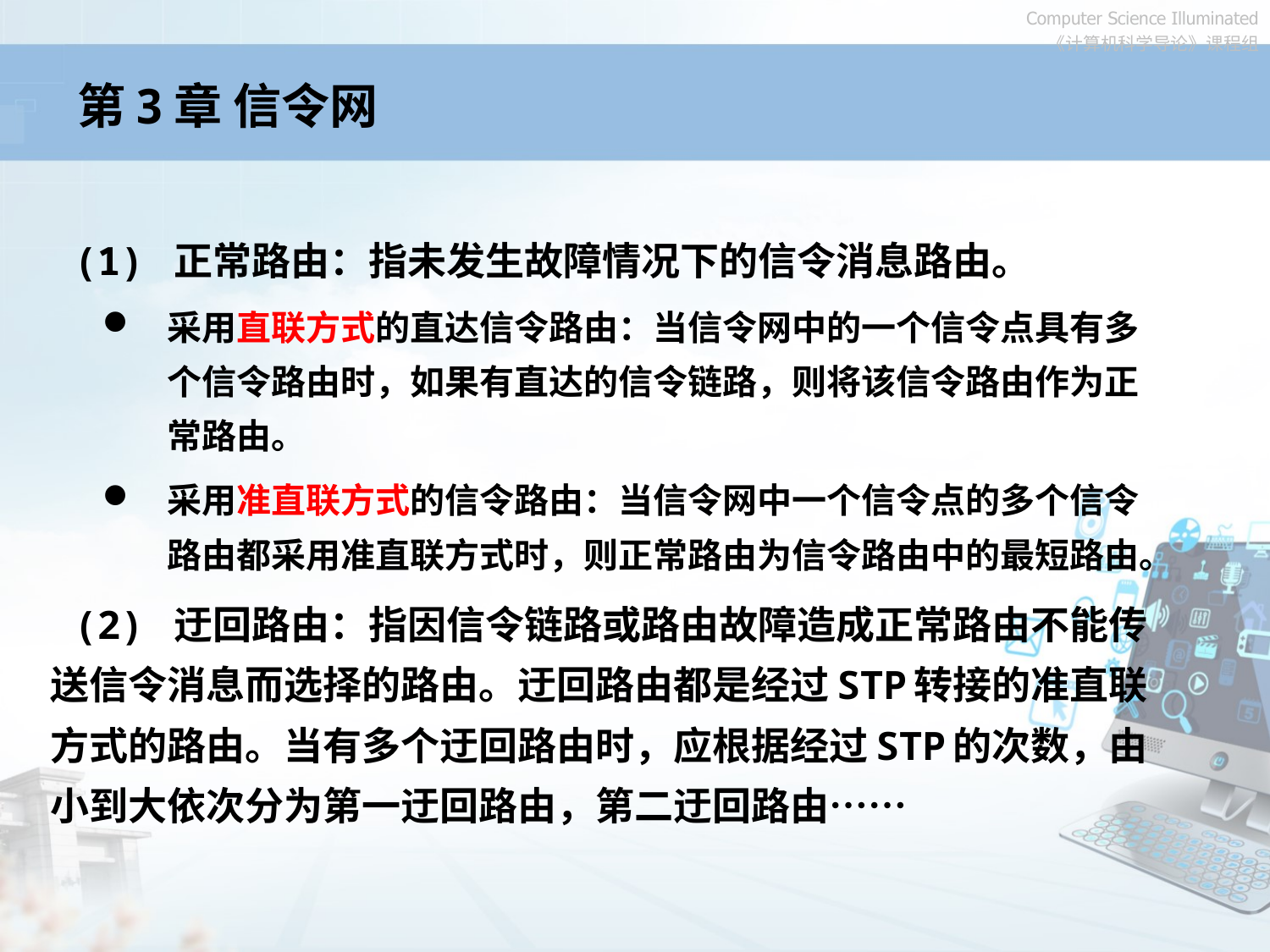

# 第3章 信令网
 (1) 正常路由：指未发生故障情况下的信令消息路由。
采用直联方式的直达信令路由：当信令网中的一个信令点具有多个信令路由时，如果有直达的信令链路，则将该信令路由作为正常路由。
采用准直联方式的信令路由：当信令网中一个信令点的多个信令路由都采用准直联方式时，则正常路由为信令路由中的最短路由。
 (2) 迂回路由：指因信令链路或路由故障造成正常路由不能传送信令消息而选择的路由。迂回路由都是经过STP转接的准直联方式的路由。当有多个迂回路由时，应根据经过STP的次数，由小到大依次分为第一迂回路由，第二迂回路由……